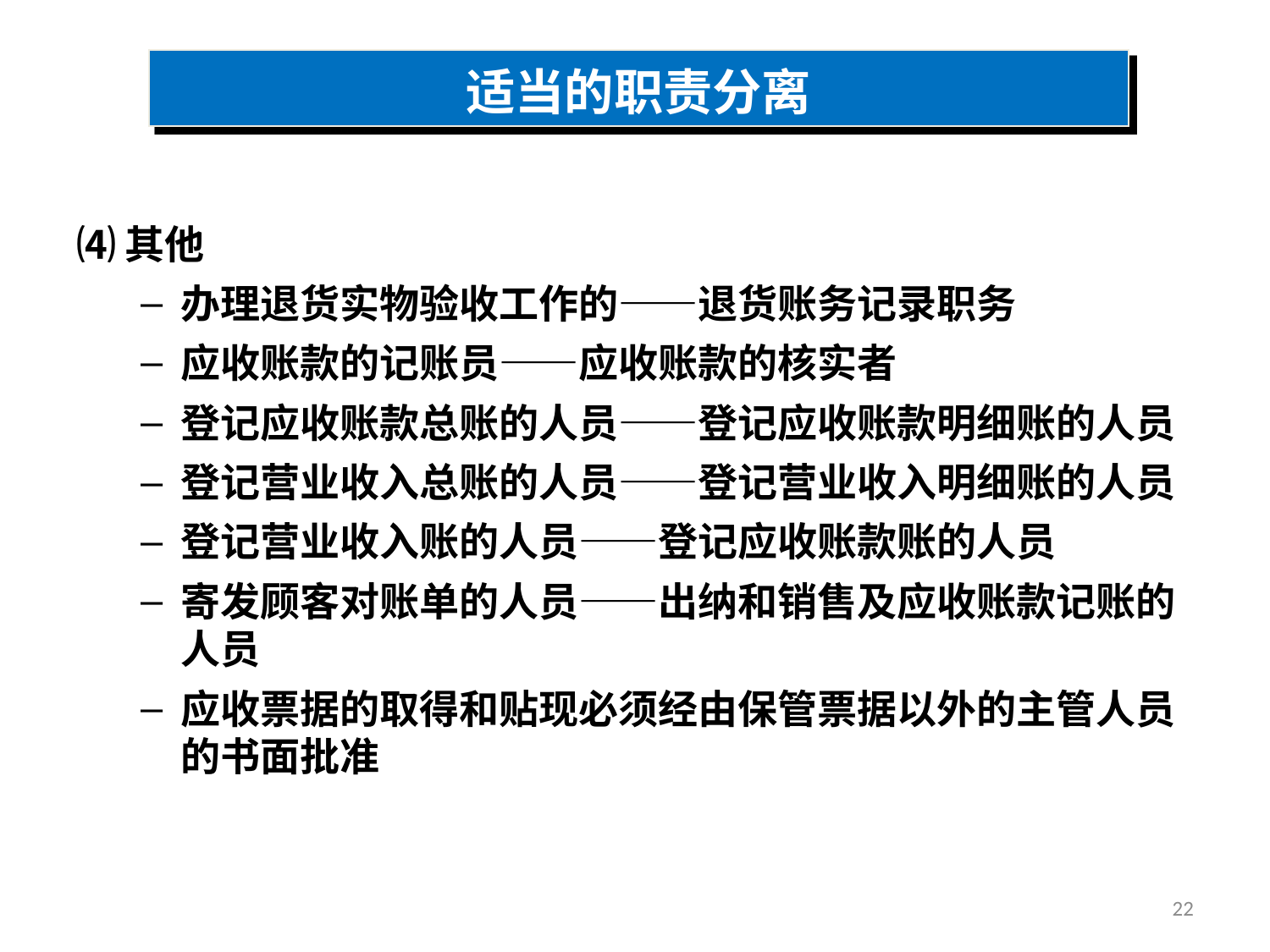

⑷其他
办理退货实物验收工作的——退货账务记录职务
应收账款的记账员——应收账款的核实者
登记应收账款总账的人员——登记应收账款明细账的人员
登记营业收入总账的人员——登记营业收入明细账的人员
登记营业收入账的人员——登记应收账款账的人员
寄发顾客对账单的人员——出纳和销售及应收账款记账的人员
应收票据的取得和贴现必须经由保管票据以外的主管人员的书面批准
适当的职责分离
22